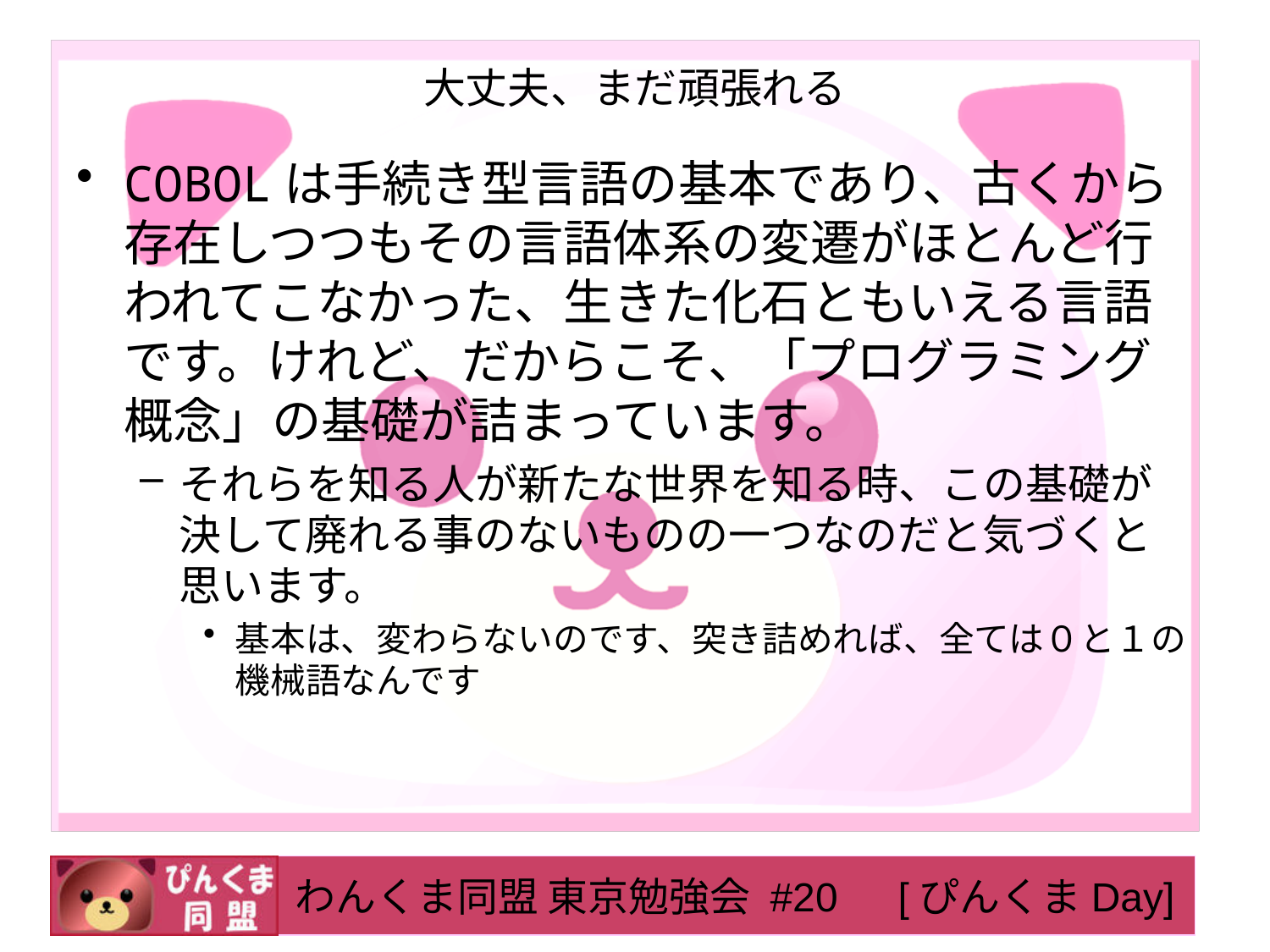

# 大丈夫、まだ頑張れる
COBOLは手続き型言語の基本であり、古くから存在しつつもその言語体系の変遷がほとんど行われてこなかった、生きた化石ともいえる言語です。けれど、だからこそ、「プログラミング概念」の基礎が詰まっています。
それらを知る人が新たな世界を知る時、この基礎が決して廃れる事のないものの一つなのだと気づくと思います。
基本は、変わらないのです、突き詰めれば、全ては０と１の機械語なんです